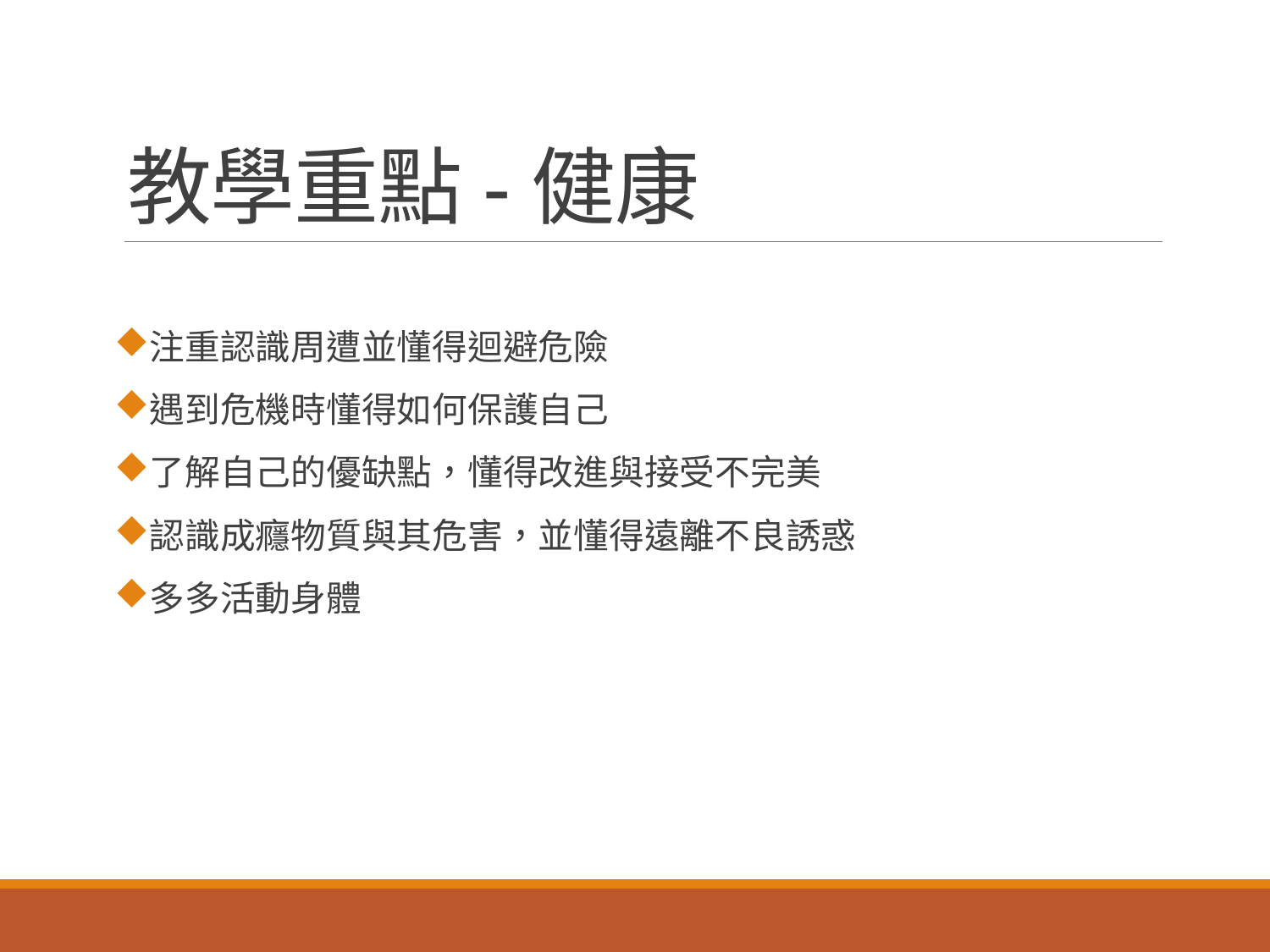

# 教學重點-健康

注重認識周遭並懂得迴避危險
遇到危機時懂得如何保護自己
了解自己的優缺點，懂得改進與接受不完美
認識成癮物質與其危害，並懂得遠離不良誘惑
多多活動身體